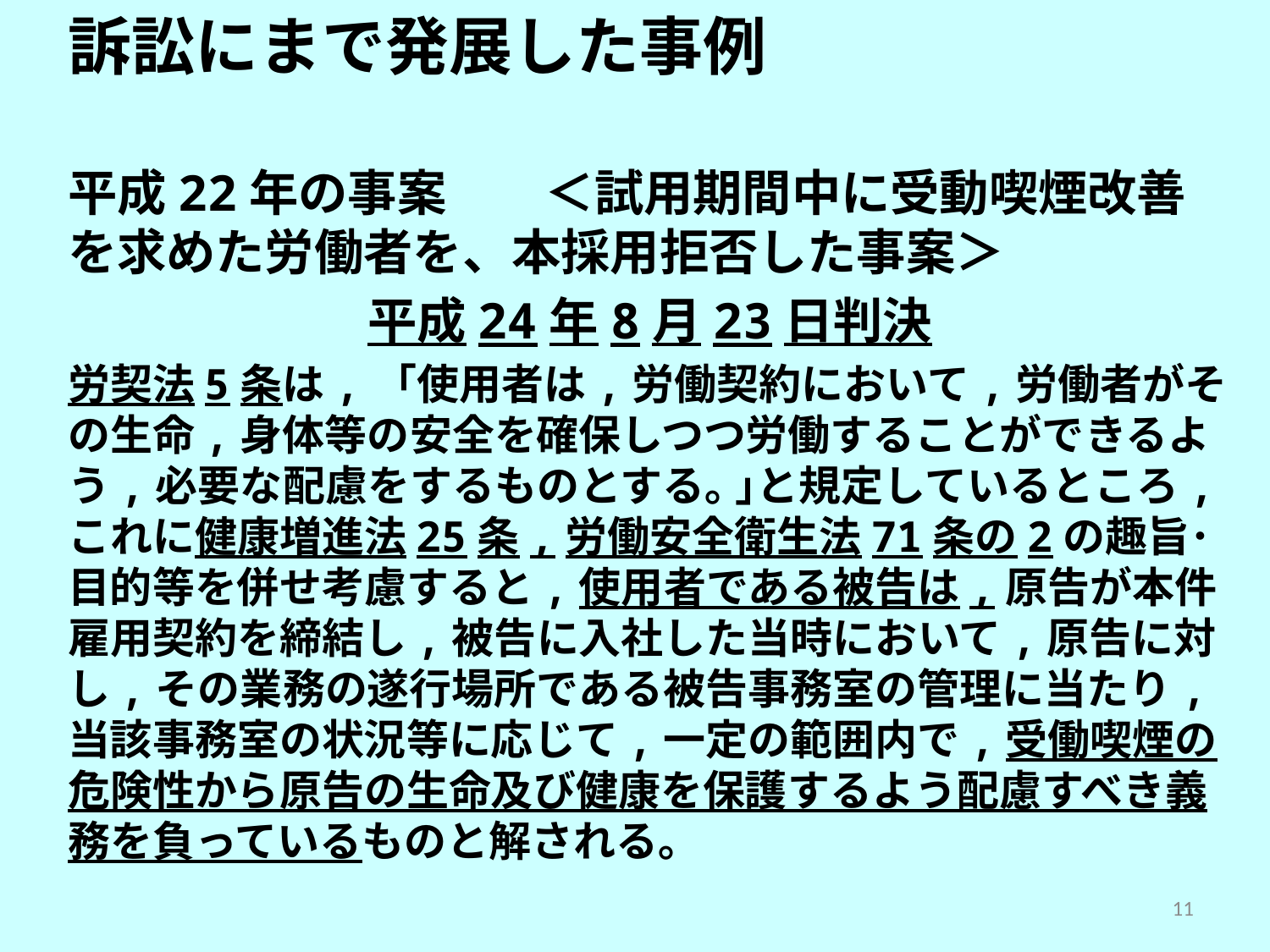

訴訟にまで発展した事例

平成22年の事案　　＜試用期間中に受動喫煙改善を求めた労働者を、本採用拒否した事案＞
平成24年8月23日判決
労契法5条は, ｢使用者は,労働契約において,労働者がその生命,身体等の安全を確保しつつ労働することができるよう,必要な配慮をするものとする｡ ｣と規定しているところ, これに健康増進法25条,労働安全衛生法71条の2の趣旨･目的等を併せ考慮すると,使用者である被告は,原告が本件雇用契約を締結し,被告に入社した当時において,原告に対し,その業務の遂行場所である被告事務室の管理に当たり,当該事務室の状況等に応じて,一定の範囲内で,受働喫煙の危険性から原告の生命及び健康を保護するよう配慮すべき義務を負っているものと解される｡

11